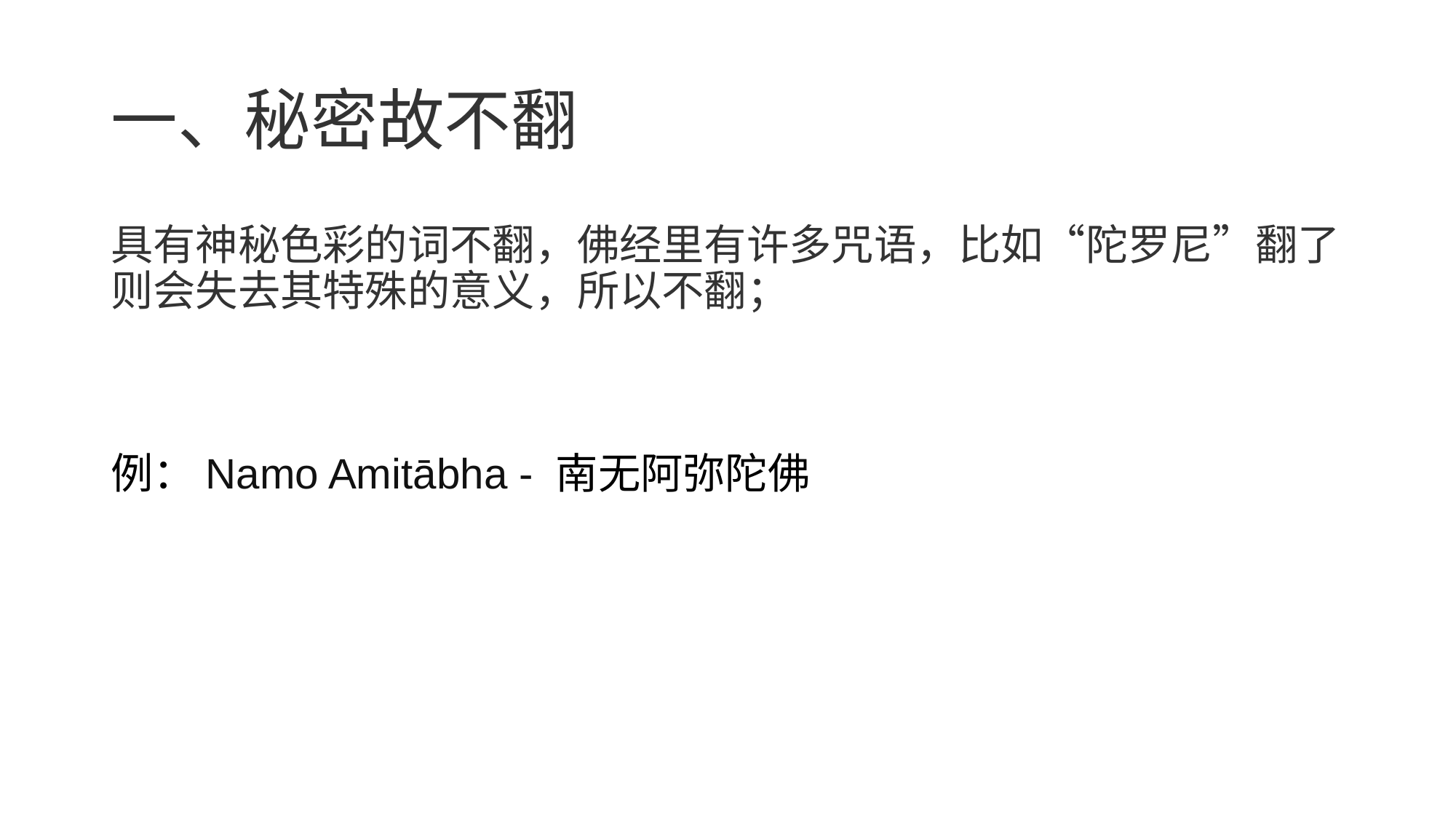

# 一、秘密故不翻
具有神秘色彩的词不翻，佛经里有许多咒语，比如“陀罗尼”翻了则会失去其特殊的意义，所以不翻；

例：Namo Amitābha - 南无阿弥陀佛